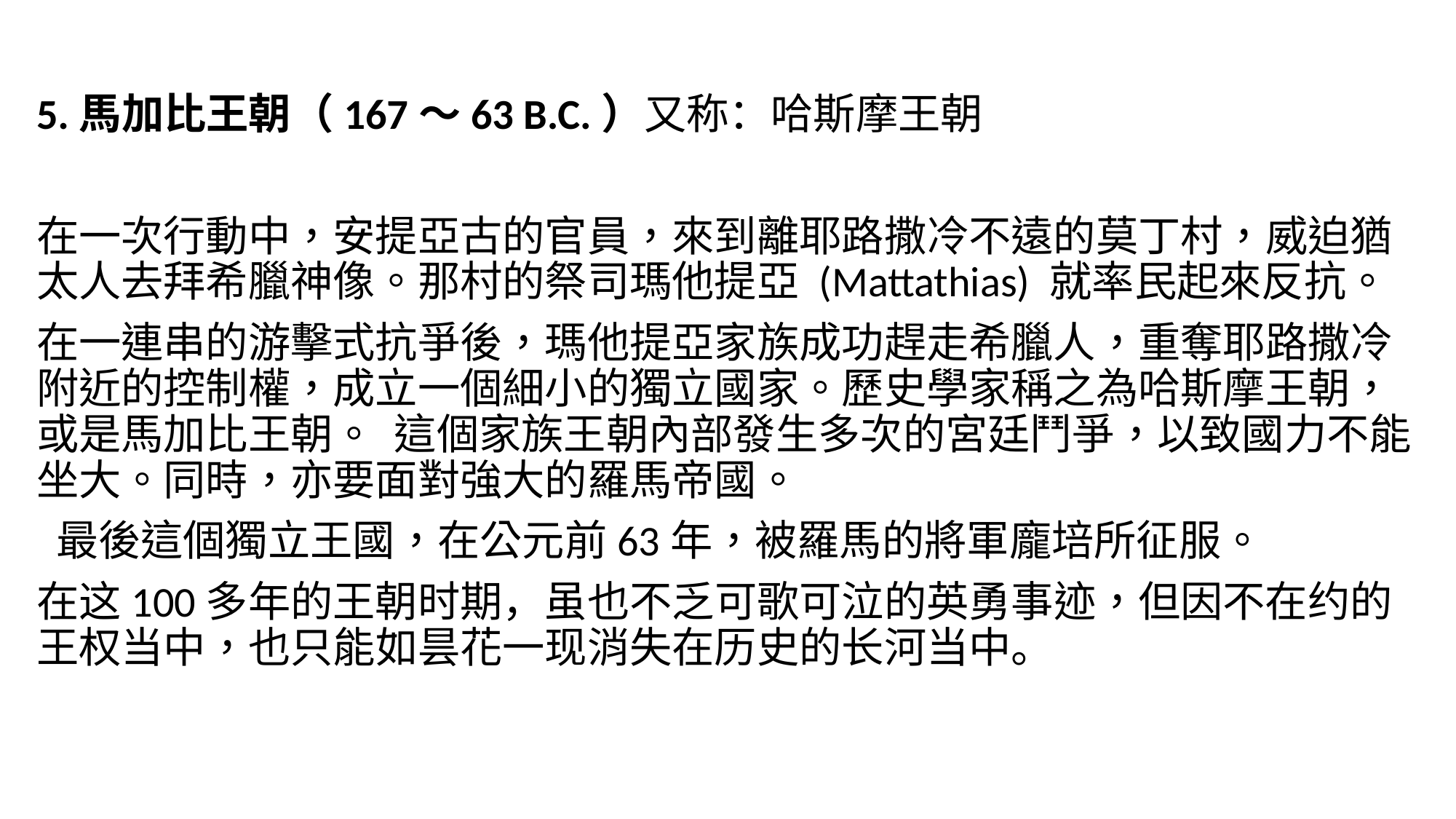

5.馬加比王朝（167～63 B.C.）又称：哈斯摩王朝

在一次行動中，安提亞古的官員，來到離耶路撒冷不遠的莫丁村，威迫猶太人去拜希臘神像。那村的祭司瑪他提亞 (Mattathias) 就率民起來反抗。
在一連串的游擊式抗爭後，瑪他提亞家族成功趕走希臘人，重奪耶路撒冷附近的控制權，成立一個細小的獨立國家。歷史學家稱之為哈斯摩王朝，或是馬加比王朝。  這個家族王朝內部發生多次的宮廷鬥爭，以致國力不能坐大。同時，亦要面對強大的羅馬帝國。
 最後這個獨立王國，在公元前63年，被羅馬的將軍龐培所征服。
在这100多年的王朝时期，虽也不乏可歌可泣的英勇事迹，但因不在约的王权当中，也只能如昙花一现消失在历史的长河当中。